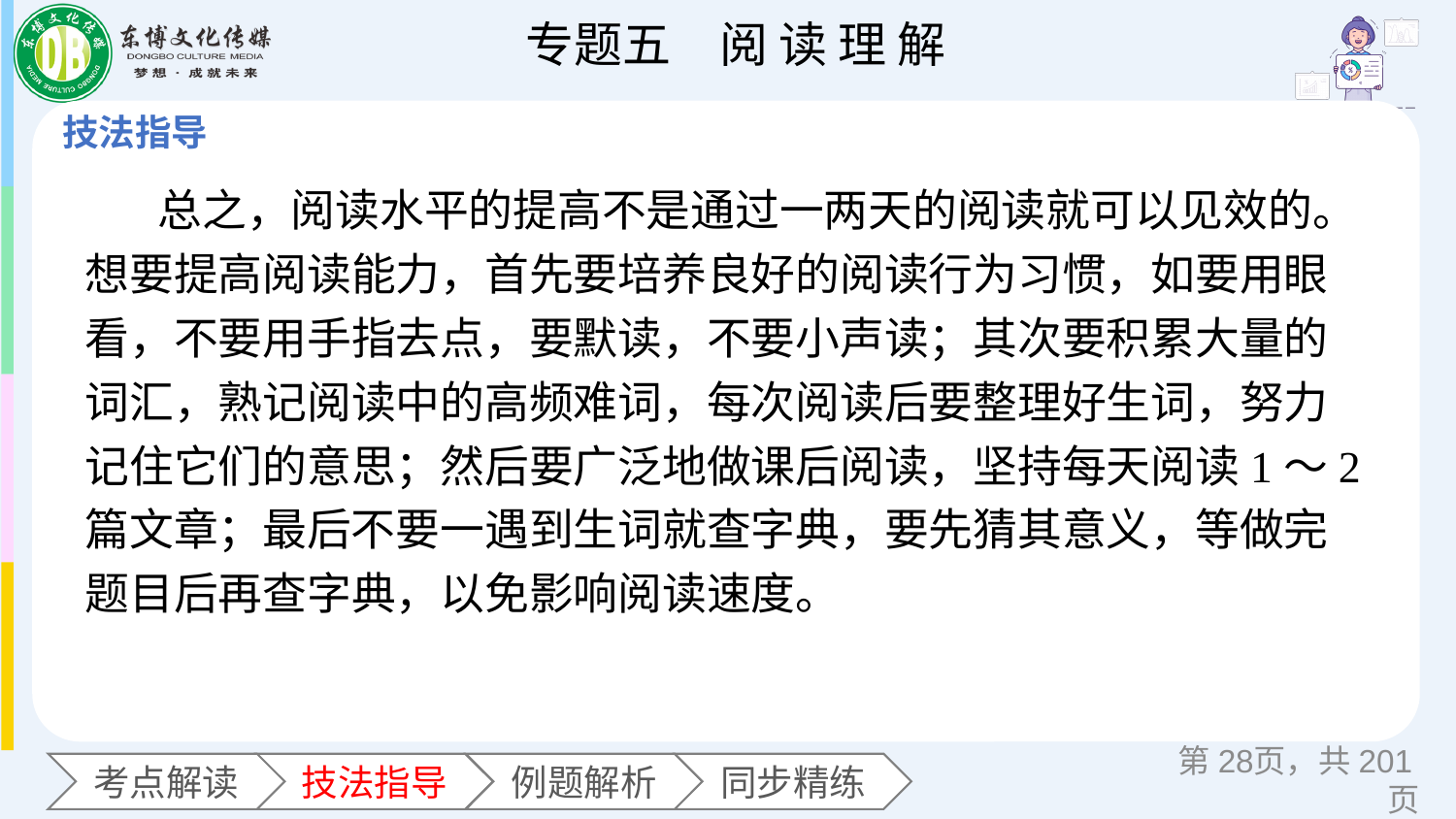

总之，阅读水平的提高不是通过一两天的阅读就可以见效的。想要提高阅读能力，首先要培养良好的阅读行为习惯，如要用眼看，不要用手指去点，要默读，不要小声读；其次要积累大量的词汇，熟记阅读中的高频难词，每次阅读后要整理好生词，努力记住它们的意思；然后要广泛地做课后阅读，坚持每天阅读1～2篇文章；最后不要一遇到生词就查字典，要先猜其意义，等做完题目后再查字典，以免影响阅读速度。
第28页，共201页